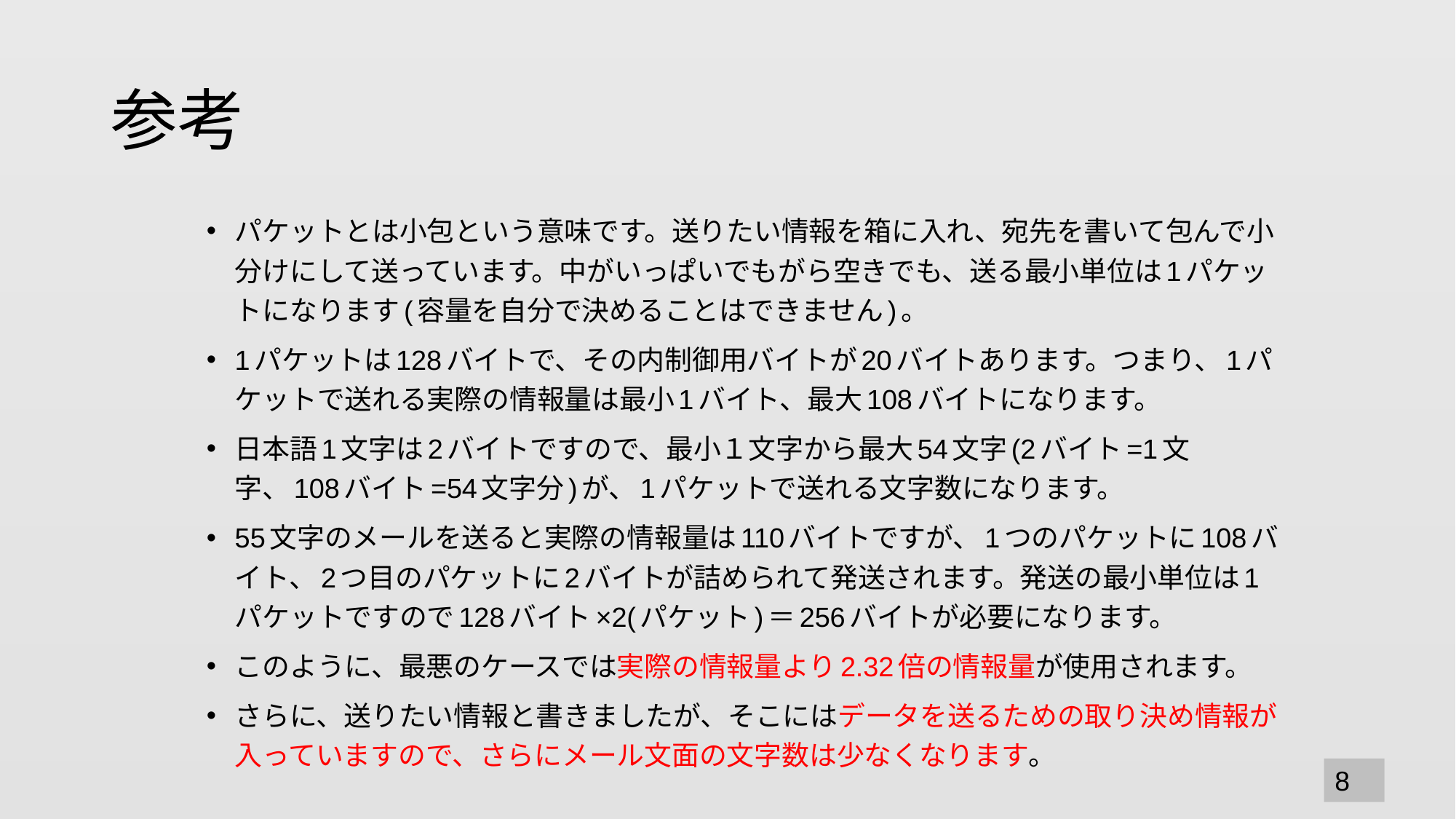

# 参考
パケットとは小包という意味です。送りたい情報を箱に入れ、宛先を書いて包んで小分けにして送っています。中がいっぱいでもがら空きでも、送る最小単位は1パケットになります(容量を自分で決めることはできません)。
1パケットは128バイトで、その内制御用バイトが20バイトあります。つまり、1パケットで送れる実際の情報量は最小1バイト、最大108バイトになります。
日本語1文字は2バイトですので、最小１文字から最大54文字(2バイト=1文字、108バイト=54文字分)が、1パケットで送れる文字数になります。
55文字のメールを送ると実際の情報量は110バイトですが、1つのパケットに108バイト、2つ目のパケットに2バイトが詰められて発送されます。発送の最小単位は1パケットですので128バイト×2(パケット)＝256バイトが必要になります。
このように、最悪のケースでは実際の情報量より2.32倍の情報量が使用されます。
さらに、送りたい情報と書きましたが、そこにはデータを送るための取り決め情報が入っていますので、さらにメール文面の文字数は少なくなります。
8
8